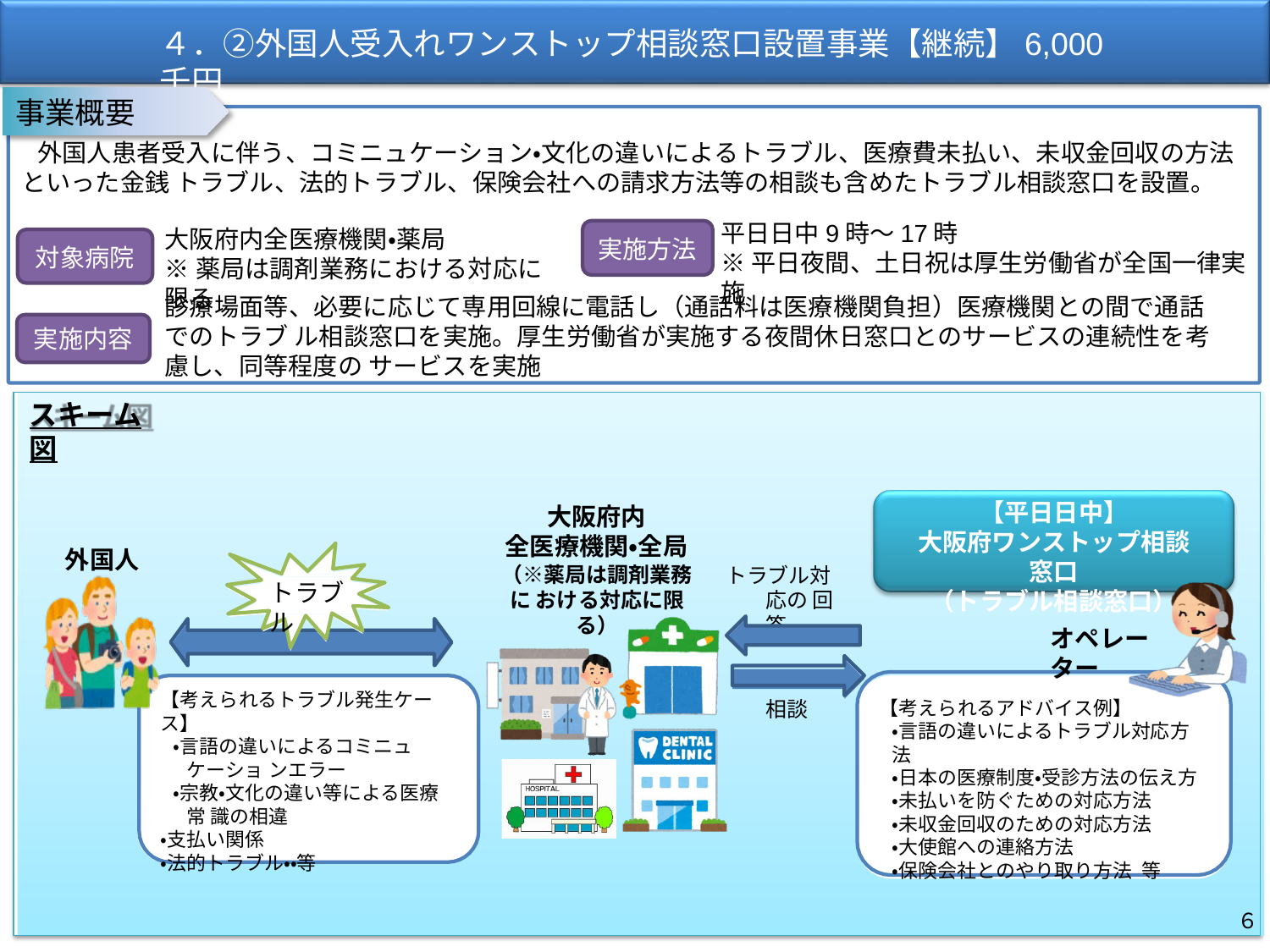

# ４．②外国人受入れワンストップ相談窓口設置事業【継続】6,000千円

事業概要
外国人患者受入に伴う、コミニュケーション・文化の違いによるトラブル、医療費未払い、未収金回収の方法といった金銭 トラブル、法的トラブル、保険会社への請求方法等の相談も含めたトラブル相談窓口を設置。

平日日中9時～17時
※平日夜間、土日祝は厚生労働省が全国一律実施

大阪府内全医療機関・薬局
※薬局は調剤業務における対応に限る

実施方法
対象病院
診療場面等、必要に応じて専用回線に電話し（通話料は医療機関負担）医療機関との間で通話でのトラブ ル相談窓口を実施。厚生労働省が実施する夜間休日窓口とのサービスの連続性を考慮し、同等程度の サービスを実施

実施内容

スキーム図

【平日日中】
大阪府ワンストップ相談窓口
（トラブル相談窓口）
大阪府内
全医療機関・全局
（※薬局は調剤業務に おける対応に限る）
外国人

トラブル対応の 回答

トラブル

オペレーター

【考えられるトラブル発生ケース】
・言語の違いによるコミニュケーショ ンエラー
・宗教・文化の違い等による医療常 識の相違
・支払い関係
・法的トラブル・・等
【考えられるアドバイス例】
・言語の違いによるトラブル対応方法
・日本の医療制度・受診方法の伝え方
・未払いを防ぐための対応方法
・未収金回収のための対応方法
・大使館への連絡方法
・保険会社とのやり取り方法 等
相談

６